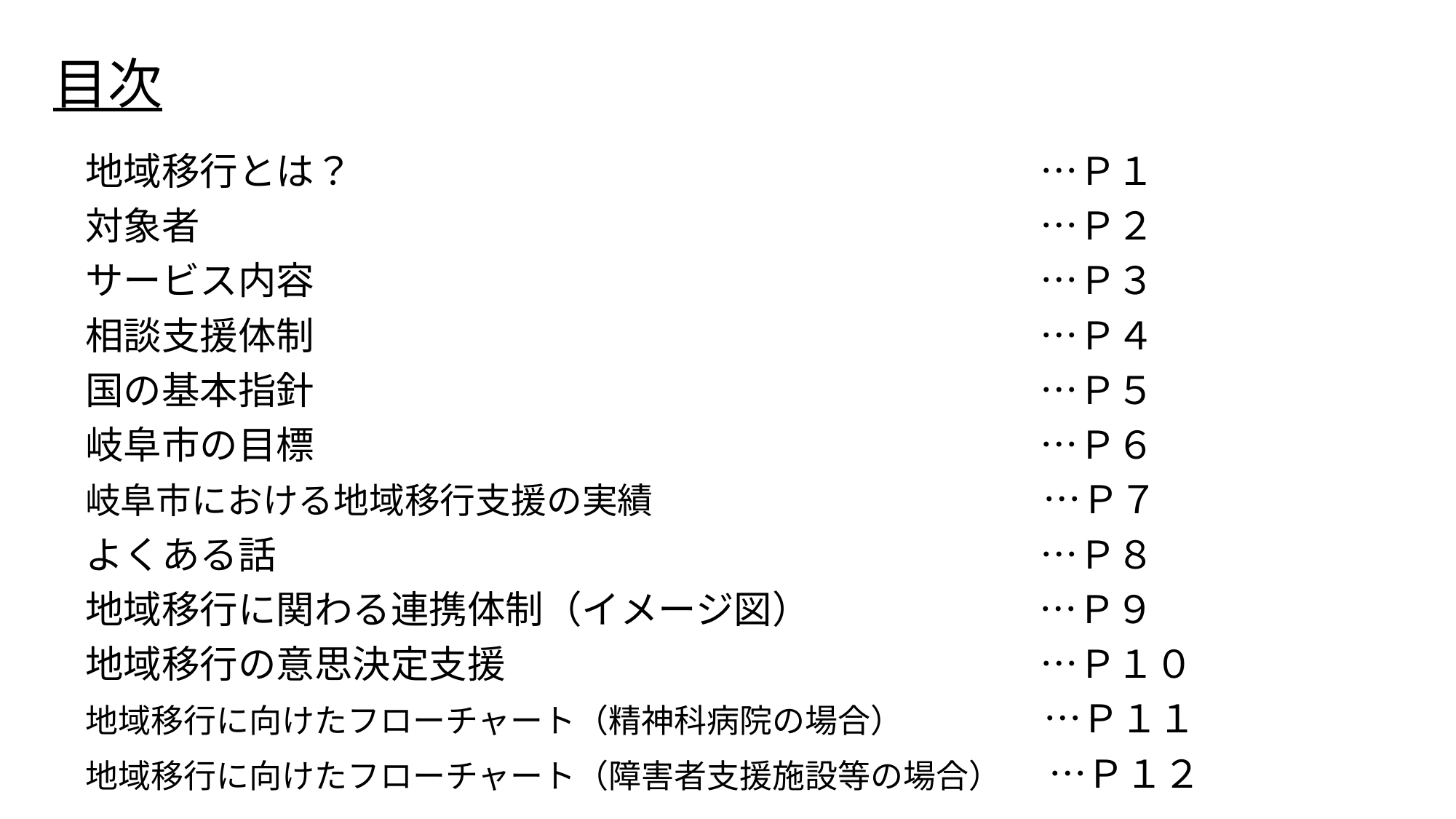

目次
地域移行とは？　　　　　　　　　　　　　　　　　　…Ｐ１
対象者　　　　　　　　　　　　　　　　　　　　　　…Ｐ２
サービス内容　　　　　　　　　　　　　　　　　　　…Ｐ３
相談支援体制　　　　　　　　　　　　　　　　　　　…Ｐ４
国の基本指針　　　　　　　　　　　　　　　　　　　…Ｐ５
岐阜市の目標　　　　　　　　　　　　　　　　　　　…Ｐ６
岐阜市における地域移行支援の実績　　　　　　　　　 　…Ｐ７
よくある話　　　　　　　　　　　　　　　　　　　　…Ｐ８
地域移行に関わる連携体制（イメージ図）　　　　　　…Ｐ９
地域移行の意思決定支援　　　　　　　　　　　　　　…Ｐ１０
地域移行に向けたフローチャート（精神科病院の場合）　　　   …Ｐ１１
地域移行に向けたフローチャート（障害者支援施設等の場合）　  …Ｐ１２